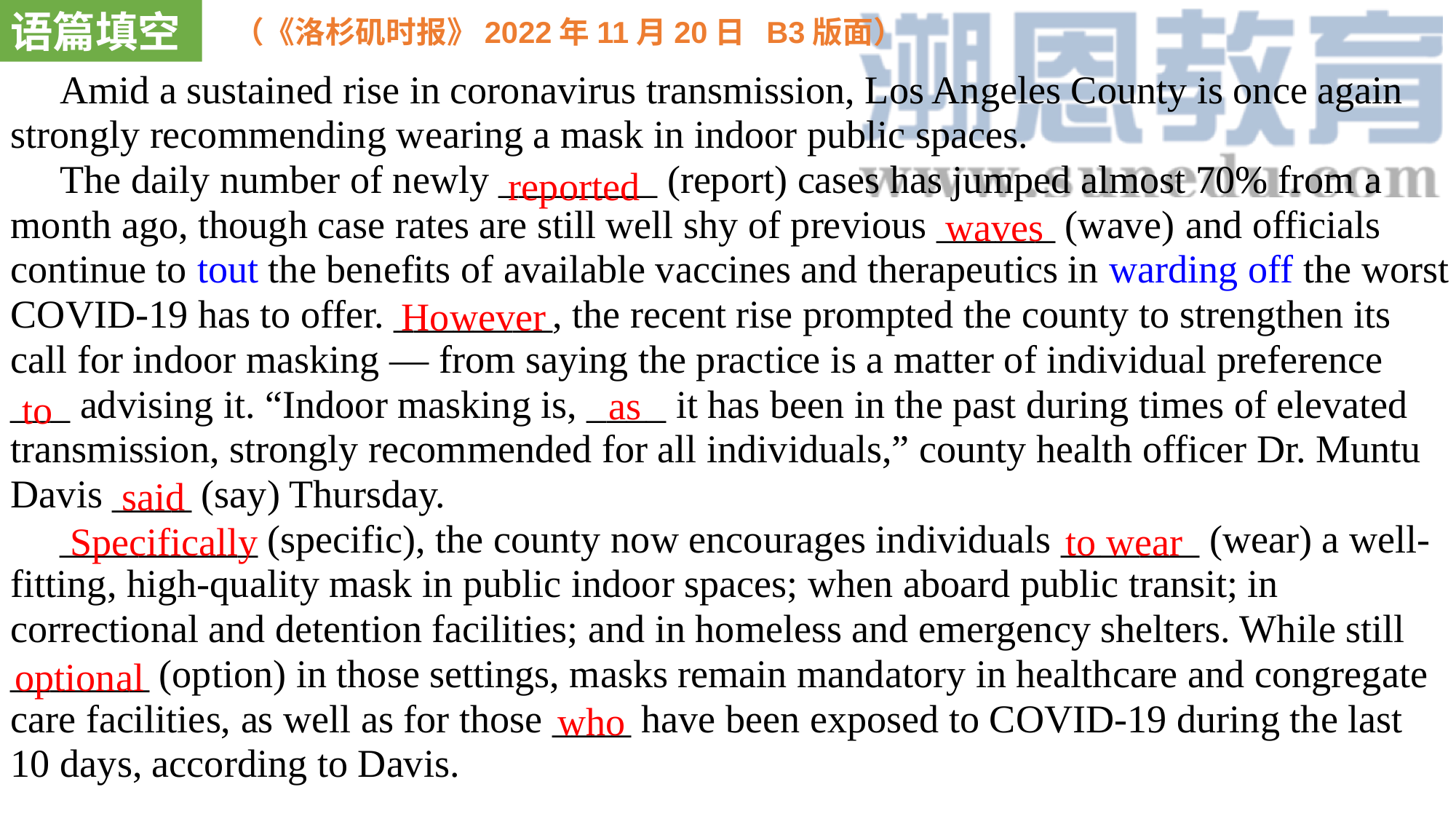

语篇填空
（《洛杉矶时报》2022年11月20日  B3版面）
     Amid a sustained rise in coronavirus transmission, Los Angeles County is once again strongly recommending wearing a mask in indoor public spaces.
     The daily number of newly ________ (report) cases has jumped almost 70% from a month ago, though case rates are still well shy of previous ______ (wave) and officials continue to tout the benefits of available vaccines and therapeutics in warding off the worst COVID-19 has to offer. ________, the recent rise prompted the county to strengthen its call for indoor masking — from saying the practice is a matter of individual preference ___ advising it. “Indoor masking is, ____ it has been in the past during times of elevated transmission, strongly recommended for all individuals,” county health officer Dr. Muntu Davis ____ (say) Thursday.
     __________ (specific), the county now encourages individuals _______ (wear) a well-fitting, high-quality mask in public indoor spaces; when aboard public transit; in correctional and detention facilities; and in homeless and emergency shelters. While still _______ (option) in those settings, masks remain mandatory in healthcare and congregate care facilities, as well as for those ____ have been exposed to COVID-19 during the last 10 days, according to Davis.
reported
waves
However
as
to
said
Specifically
to wear
optional
who